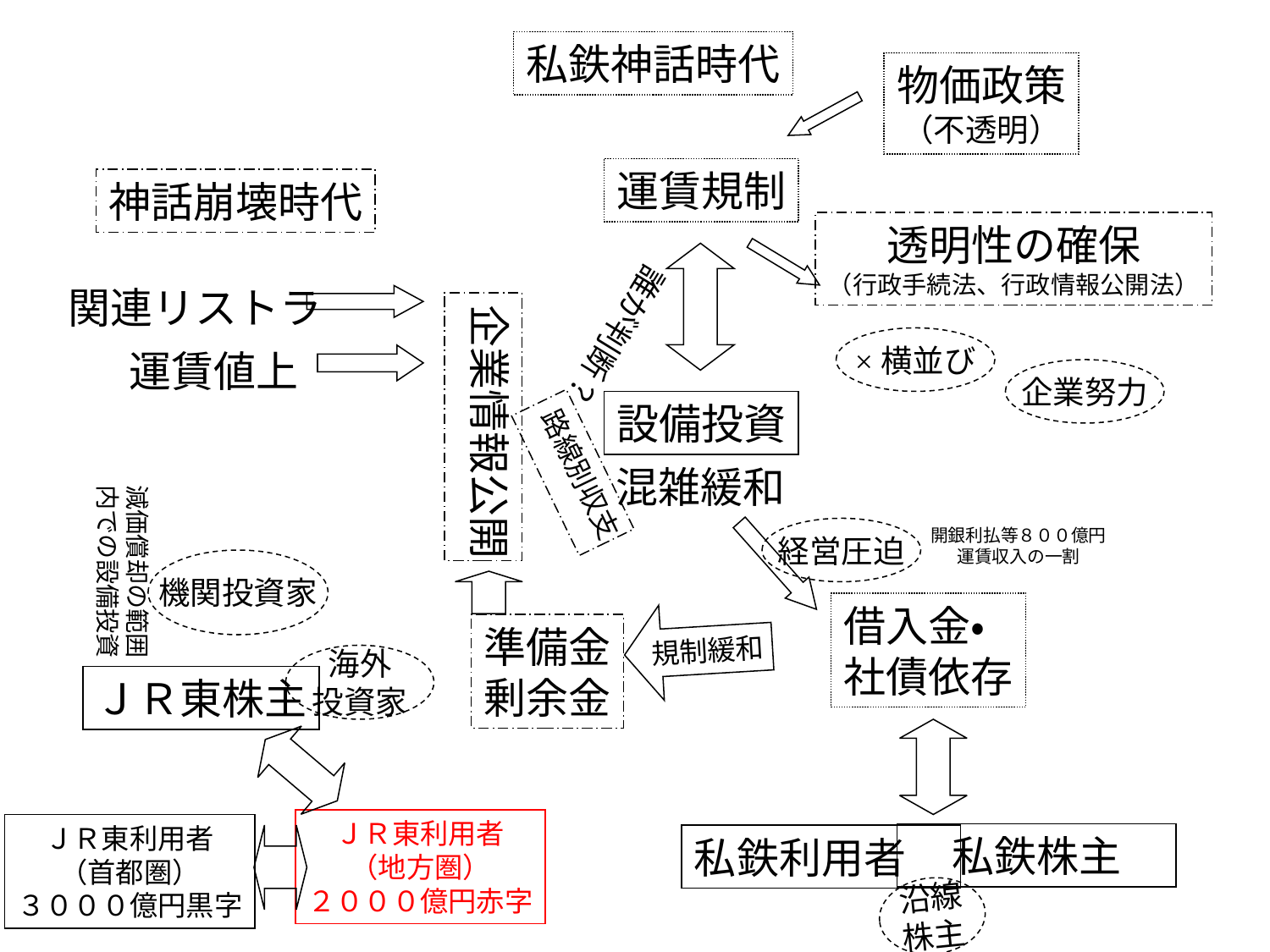

私鉄神話時代
物価政策
（不透明）

運賃規制
神話崩壊時代
透明性の確保
（行政手続法、行政情報公開法）

誰が判断？

関連リストラ

企業情報公開
×横並び
運賃値上

企業努力
設備投資
路線別収支
混雑緩和
減価償却の範囲
内での設備投資
経営圧迫
開銀利払等８００億円
運賃収入の一割
機関投資家

借入金・
社債依存
規制緩和
準備金
剰余金
海外
投資家
ＪＲ東株主

ＪＲ東利用者
（地方圏）
２０００億円赤字
ＪＲ東利用者
（首都圏）
３０００億円黒字
　私鉄株主

私鉄利用者
沿線
株主